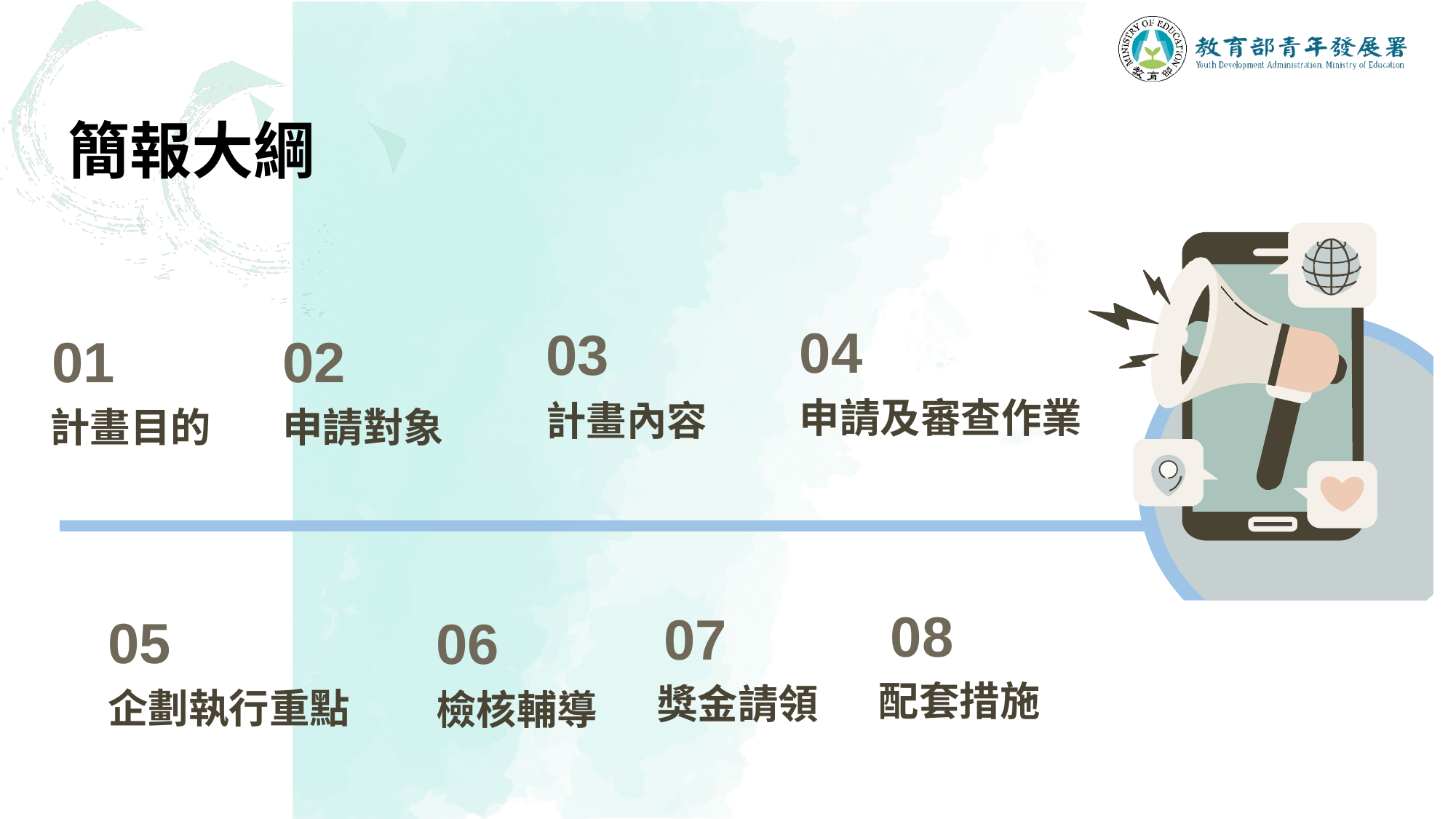

# 簡報大綱

04
03
01
02
申請及審查作業
計畫內容
計畫目的
申請對象
08
07
05
06
配套措施
獎金請領
企劃執行重點
檢核輔導